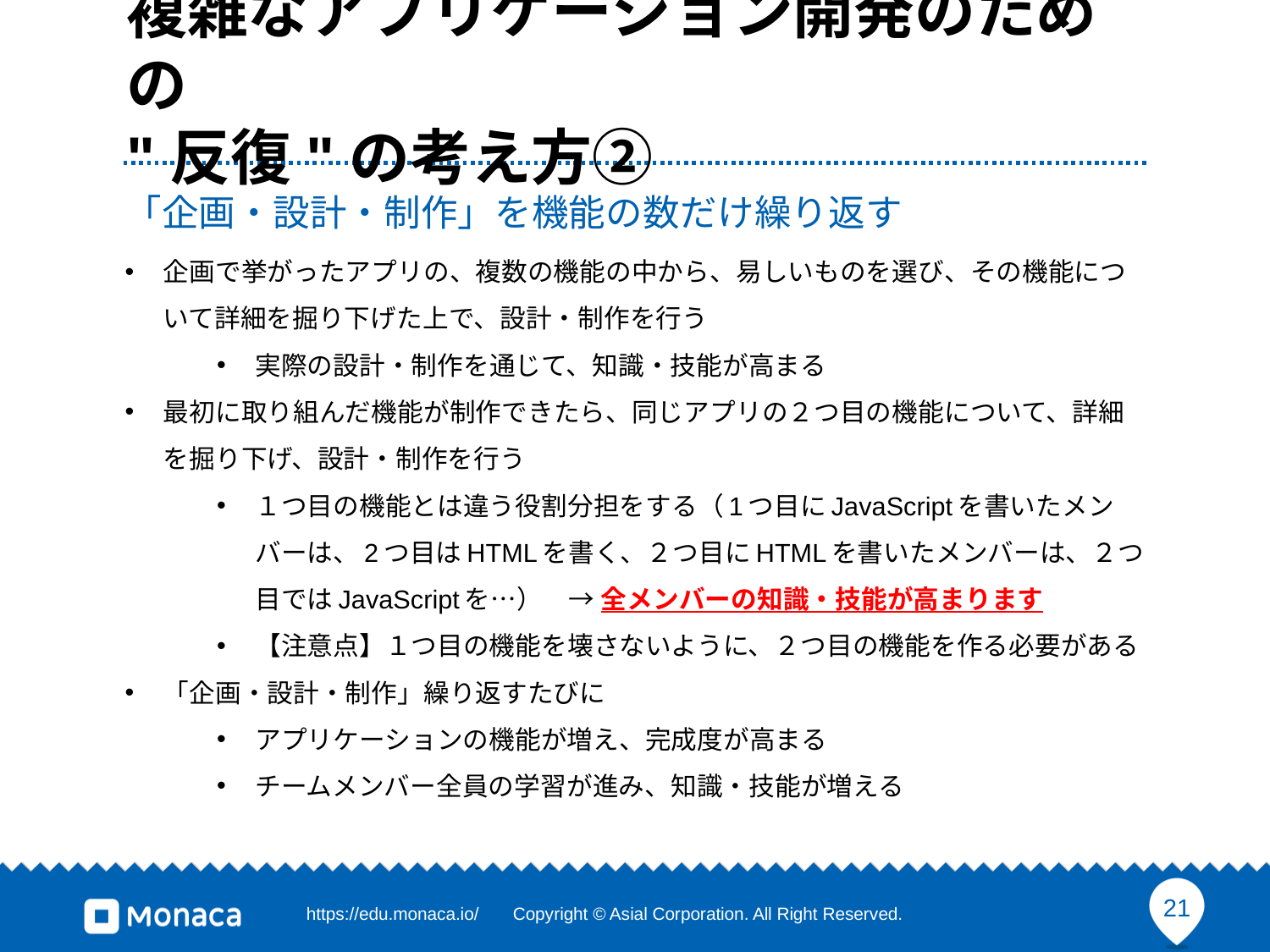

# 複雑なアプリケーション開発のための "反復"の考え方②
「企画・設計・制作」を機能の数だけ繰り返す
企画で挙がったアプリの、複数の機能の中から、易しいものを選び、その機能について詳細を掘り下げた上で、設計・制作を行う
実際の設計・制作を通じて、知識・技能が高まる
最初に取り組んだ機能が制作できたら、同じアプリの２つ目の機能について、詳細を掘り下げ、設計・制作を行う
１つ目の機能とは違う役割分担をする（1つ目にJavaScriptを書いたメンバーは、2つ目はHTMLを書く、２つ目にHTMLを書いたメンバーは、２つ目ではJavaScriptを…）　→ 全メンバーの知識・技能が高まります
【注意点】１つ目の機能を壊さないように、２つ目の機能を作る必要がある
「企画・設計・制作」繰り返すたびに
アプリケーションの機能が増え、完成度が高まる
チームメンバー全員の学習が進み、知識・技能が増える